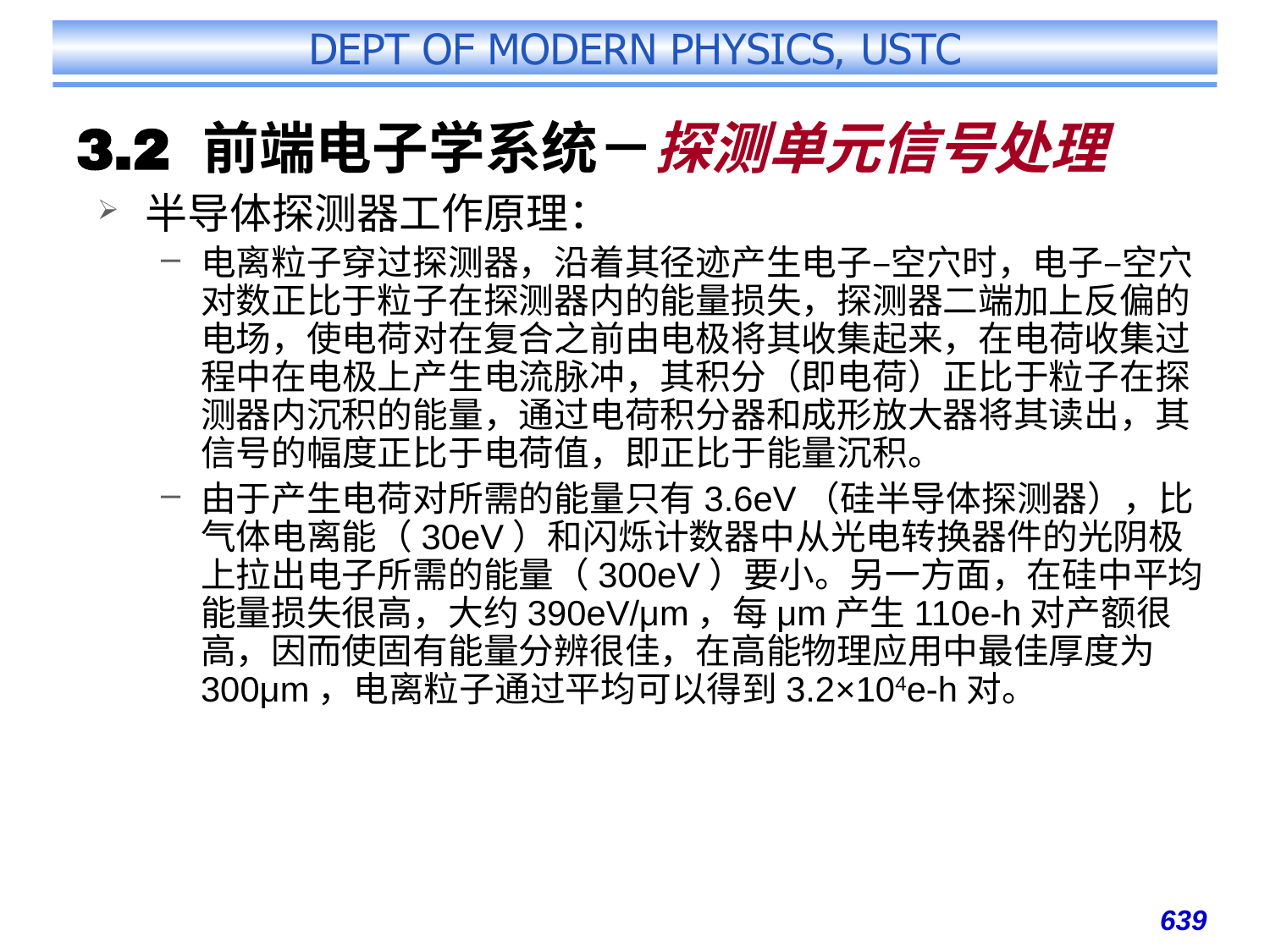

# 3.2 前端电子学系统－探测单元信号处理
半导体探测器工作原理：
电离粒子穿过探测器，沿着其径迹产生电子–空穴时，电子–空穴对数正比于粒子在探测器内的能量损失，探测器二端加上反偏的电场，使电荷对在复合之前由电极将其收集起来，在电荷收集过程中在电极上产生电流脉冲，其积分（即电荷）正比于粒子在探测器内沉积的能量，通过电荷积分器和成形放大器将其读出，其信号的幅度正比于电荷值，即正比于能量沉积。
由于产生电荷对所需的能量只有3.6eV（硅半导体探测器），比气体电离能（30eV）和闪烁计数器中从光电转换器件的光阴极上拉出电子所需的能量（300eV）要小。另一方面，在硅中平均能量损失很高，大约390eV/μm，每μm产生110e-h对产额很高，因而使固有能量分辨很佳，在高能物理应用中最佳厚度为300μm，电离粒子通过平均可以得到3.2×104e-h对。

639